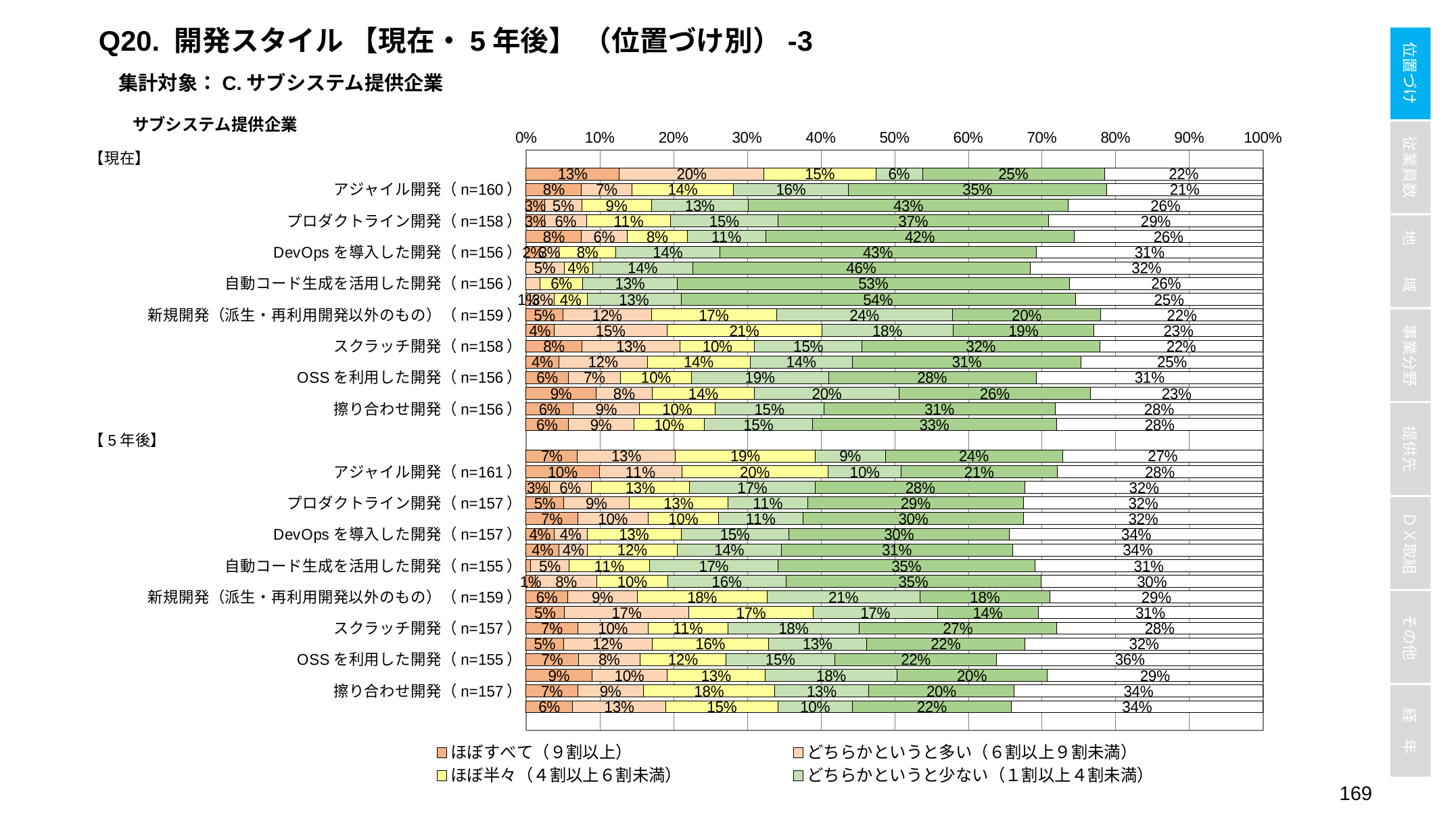

Q20. 開発スタイル 【現在・5年後】 （位置づけ別）-3
集計対象：C.サブシステム提供企業

### Chart

| Category | ほぼすべて（９割以上） | どちらかというと多い（６割以上９割未満） | ほぼ半々（４割以上６割未満） | どちらかというと少ない（１割以上４割未満） | ほとんどない（１割未満） | わからない |
|---|---|---|---|---|---|---|
| 【現在】　　　　　　　　　　　　　　　　　　　　　　　　 | None | None | None | None | None | None |
| ウォーターフォール開発／V字開発（n=158） | 0.12658227848101267 | 0.1962025316455696 | 0.1518987341772152 | 0.06329113924050633 | 0.2468354430379747 | 0.21518987341772153 |
| アジャイル開発（n=160） | 0.075 | 0.06875 | 0.1375 | 0.15625 | 0.35 | 0.2125 |
| モデルベース開発（n=159） | 0.025157232704402517 | 0.050314465408805034 | 0.09433962264150944 | 0.1320754716981132 | 0.4339622641509434 | 0.2641509433962264 |
| プロダクトライン開発（n=158） | 0.02531645569620253 | 0.056962025316455694 | 0.11392405063291139 | 0.14556962025316456 | 0.3670886075949367 | 0.2911392405063291 |
| ソフトウェアファースト開発（n=160） | 0.075 | 0.0625 | 0.08125 | 0.10625 | 0.41875 | 0.25625 |
| DevOpsを導入した開発（n=156） | 0.019230769230769232 | 0.02564102564102564 | 0.07692307692307693 | 0.14102564102564102 | 0.42948717948717946 | 0.3076923076923077 |
| CI/CDを活用した開発（n=155） | 0.0 | 0.05161290322580645 | 0.03870967741935484 | 0.13548387096774195 | 0.45806451612903226 | 0.3161290322580645 |
| 自動コード生成を活用した開発（n=156） | 0.0 | 0.019230769230769232 | 0.057692307692307696 | 0.1282051282051282 | 0.532051282051282 | 0.26282051282051283 |
| ノーコード／ローコード開発（n=157） | 0.006369426751592357 | 0.03184713375796178 | 0.044585987261146494 | 0.12738853503184713 | 0.535031847133758 | 0.25477707006369427 |
| 新規開発（派生・再利用開発以外のもの）（n=159） | 0.050314465408805034 | 0.11949685534591195 | 0.16981132075471697 | 0.2389937106918239 | 0.20125786163522014 | 0.22012578616352202 |
| 派生・再利用開発（n=157） | 0.03821656050955414 | 0.15286624203821655 | 0.21019108280254778 | 0.17834394904458598 | 0.1910828025477707 | 0.22929936305732485 |
| スクラッチ開発（n=158） | 0.0759493670886076 | 0.13291139240506328 | 0.10126582278481013 | 0.14556962025316456 | 0.3227848101265823 | 0.22151898734177214 |
| 標準プラットフォームを利用した開発（n=158） | 0.04430379746835443 | 0.12025316455696203 | 0.13924050632911392 | 0.13924050632911392 | 0.310126582278481 | 0.2468354430379747 |
| OSSを利用した開発（n=156） | 0.057692307692307696 | 0.07051282051282051 | 0.09615384615384616 | 0.1858974358974359 | 0.28205128205128205 | 0.3076923076923077 |
| 商用ソフトウェア（有償・無償を含む）を利用した開発（n=158） | 0.0949367088607595 | 0.0759493670886076 | 0.13924050632911392 | 0.1962025316455696 | 0.25949367088607594 | 0.23417721518987342 |
| 擦り合わせ開発（n=156） | 0.0641025641025641 | 0.08974358974358974 | 0.10256410256410256 | 0.14743589743589744 | 0.3141025641025641 | 0.28205128205128205 |
| 組み合わせ開発（n=157） | 0.05732484076433121 | 0.08917197452229299 | 0.09554140127388536 | 0.1464968152866242 | 0.33121019108280253 | 0.2802547770700637 |
| 【5年後】　　　　　　　　　　　　　　　　　　　　　　　 | None | None | None | None | None | None |
| ウォーターフォール開発／V字開発（n=158） | 0.06962025316455696 | 0.13291139240506328 | 0.189873417721519 | 0.0949367088607595 | 0.24050632911392406 | 0.2721518987341772 |
| アジャイル開発（n=161） | 0.09937888198757763 | 0.11180124223602485 | 0.19875776397515527 | 0.09937888198757763 | 0.2111801242236025 | 0.2795031055900621 |
| モデルベース開発（n=158） | 0.03164556962025317 | 0.056962025316455694 | 0.13291139240506328 | 0.17088607594936708 | 0.2848101265822785 | 0.3227848101265823 |
| プロダクトライン開発（n=157） | 0.050955414012738856 | 0.08917197452229299 | 0.1337579617834395 | 0.10828025477707007 | 0.2929936305732484 | 0.3248407643312102 |
| ソフトウェアファースト開発（n=157） | 0.07006369426751592 | 0.09554140127388536 | 0.09554140127388536 | 0.11464968152866242 | 0.29936305732484075 | 0.3248407643312102 |
| DevOpsを導入した開発（n=157） | 0.03821656050955414 | 0.044585987261146494 | 0.12738853503184713 | 0.1464968152866242 | 0.29936305732484075 | 0.34394904458598724 |
| CI/CDを活用した開発（n=156） | 0.04487179487179487 | 0.038461538461538464 | 0.12179487179487179 | 0.14102564102564102 | 0.3141025641025641 | 0.33974358974358976 |
| 自動コード生成を活用した開発（n=155） | 0.0064516129032258064 | 0.05161290322580645 | 0.10967741935483871 | 0.17419354838709677 | 0.34838709677419355 | 0.3096774193548387 |
| ノーコード／ローコード開発（n=156） | 0.01282051282051282 | 0.08333333333333333 | 0.09615384615384616 | 0.16025641025641027 | 0.34615384615384615 | 0.30128205128205127 |
| 新規開発（派生・再利用開発以外のもの）（n=159） | 0.05660377358490566 | 0.09433962264150944 | 0.1761006289308176 | 0.20754716981132076 | 0.1761006289308176 | 0.2893081761006289 |
| 派生・再利用開発（n=154） | 0.05194805194805195 | 0.16883116883116883 | 0.16883116883116883 | 0.16883116883116883 | 0.13636363636363635 | 0.3051948051948052 |
| スクラッチ開発（n=157） | 0.07006369426751592 | 0.09554140127388536 | 0.10828025477707007 | 0.17834394904458598 | 0.267515923566879 | 0.2802547770700637 |
| 標準プラットフォームを利用した開発（n=158） | 0.05063291139240506 | 0.12025316455696203 | 0.15822784810126583 | 0.13291139240506328 | 0.21518987341772153 | 0.3227848101265823 |
| OSSを利用した開発（n=155） | 0.07096774193548387 | 0.08387096774193549 | 0.11612903225806452 | 0.14838709677419354 | 0.21935483870967742 | 0.36129032258064514 |
| 商用ソフトウェア（有償・無償を含む）を利用した開発（n=157） | 0.08917197452229299 | 0.10191082802547771 | 0.1337579617834395 | 0.17834394904458598 | 0.20382165605095542 | 0.2929936305732484 |
| 擦り合わせ開発（n=157） | 0.07006369426751592 | 0.08917197452229299 | 0.17834394904458598 | 0.12738853503184713 | 0.19745222929936307 | 0.3375796178343949 |
| 組み合わせ開発（n=158） | 0.06329113924050633 | 0.12658227848101267 | 0.1518987341772152 | 0.10126582278481013 | 0.21518987341772153 | 0.34177215189873417 |
169